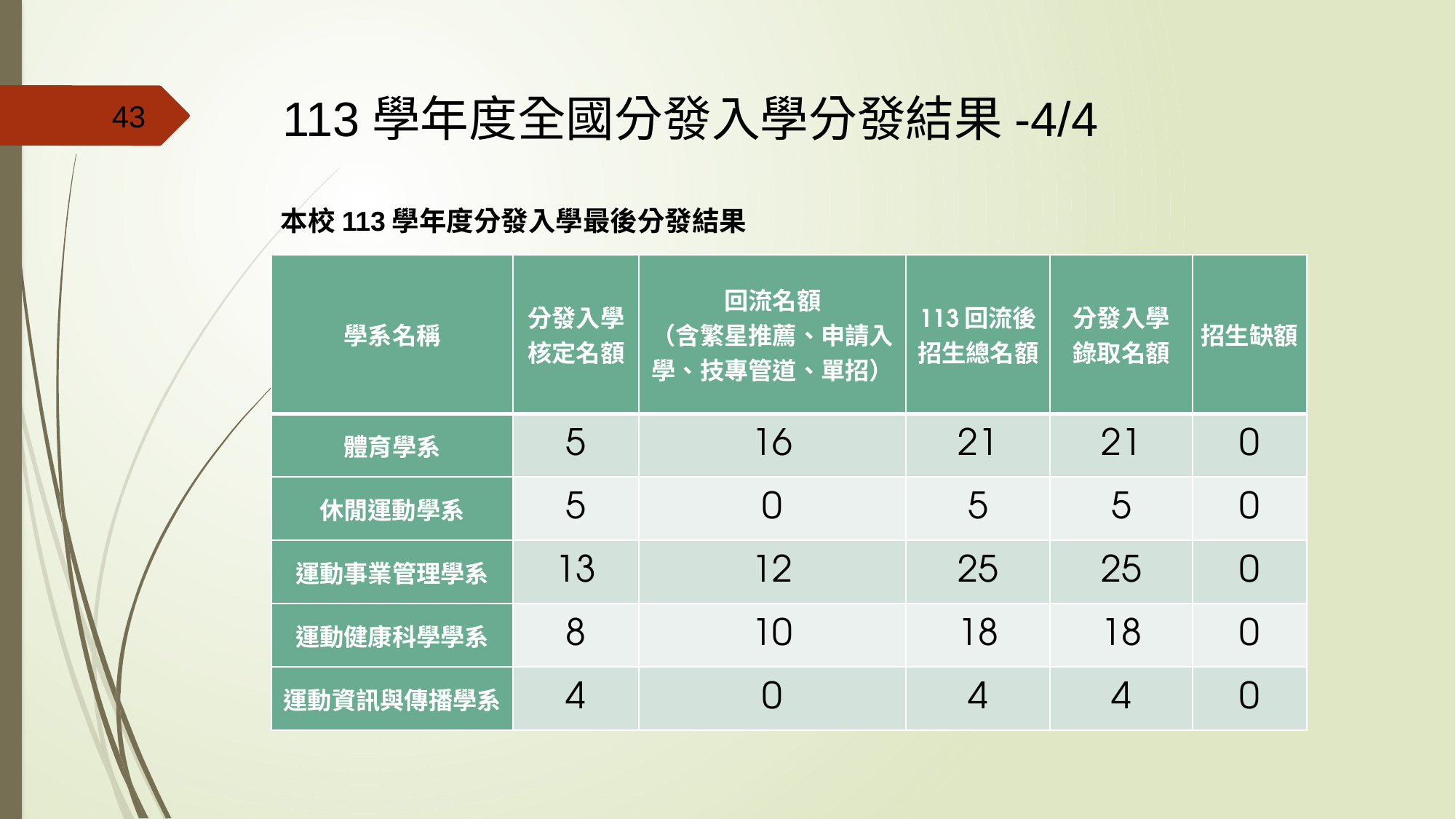

113學年度全國分發入學分發結果-4/4
43
本校113學年度分發入學最後分發結果
| 學系名稱 | 分發入學 核定名額 | 回流名額 （含繁星推薦、申請入學、技專管道、單招） | 113回流後 招生總名額 | 分發入學 錄取名額 | 招生缺額 |
| --- | --- | --- | --- | --- | --- |
| 體育學系 | 5 | 16 | 21 | 21 | 0 |
| 休閒運動學系 | 5 | 0 | 5 | 5 | 0 |
| 運動事業管理學系 | 13 | 12 | 25 | 25 | 0 |
| 運動健康科學學系 | 8 | 10 | 18 | 18 | 0 |
| 運動資訊與傳播學系 | 4 | 0 | 4 | 4 | 0 |